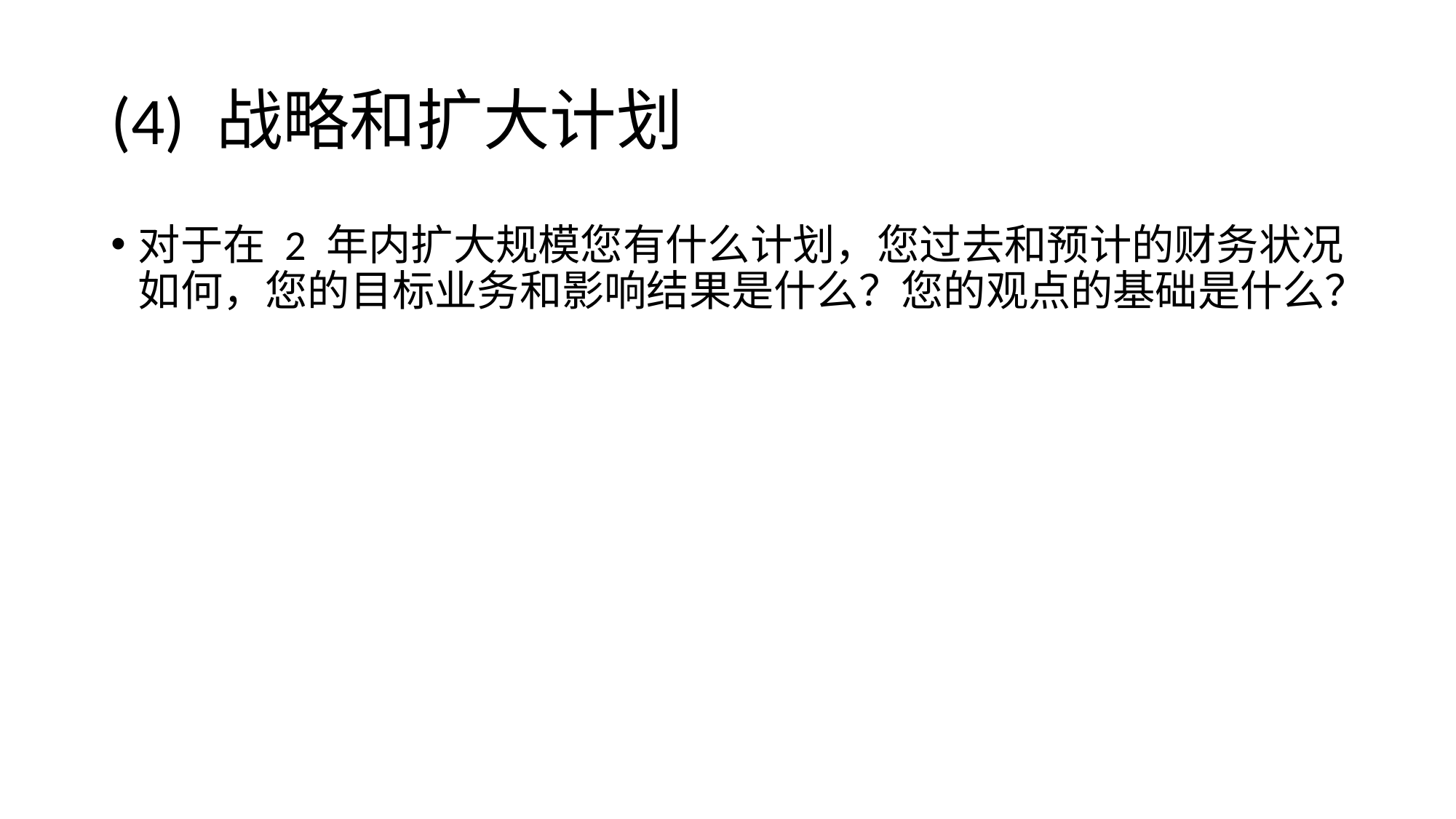

# (4) 战略和扩大计划
对于在 2 年内扩大规模您有什么计划，您过去和预计的财务状况如何，您的目标业务和影响结果是什么？您的观点的基础是什么？